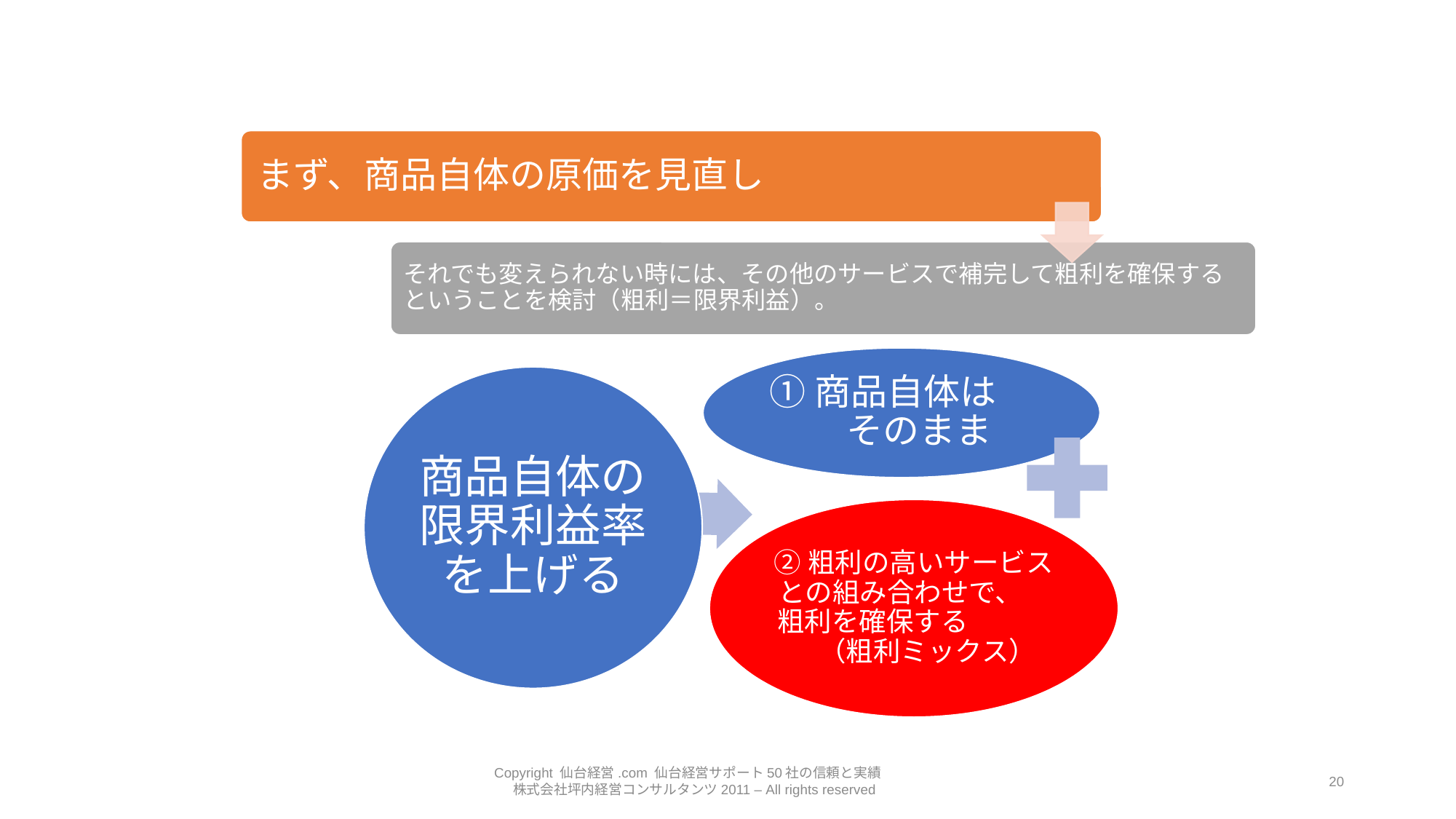

まず、商品自体の原価を見直し
それでも変えられない時には、その他のサービスで補完して粗利を確保するということを検討（粗利＝限界利益）。

①商品自体は　　そのまま

②粗利の高いサービスとの組み合わせで、　粗利を確保する　　　　（粗利ミックス）

商品自体の限界利益率を上げる
Copyright 仙台経営.com 仙台経営サポート50社の信頼と実績　株式会社坪内経営コンサルタンツ2011 – All rights reserved
20